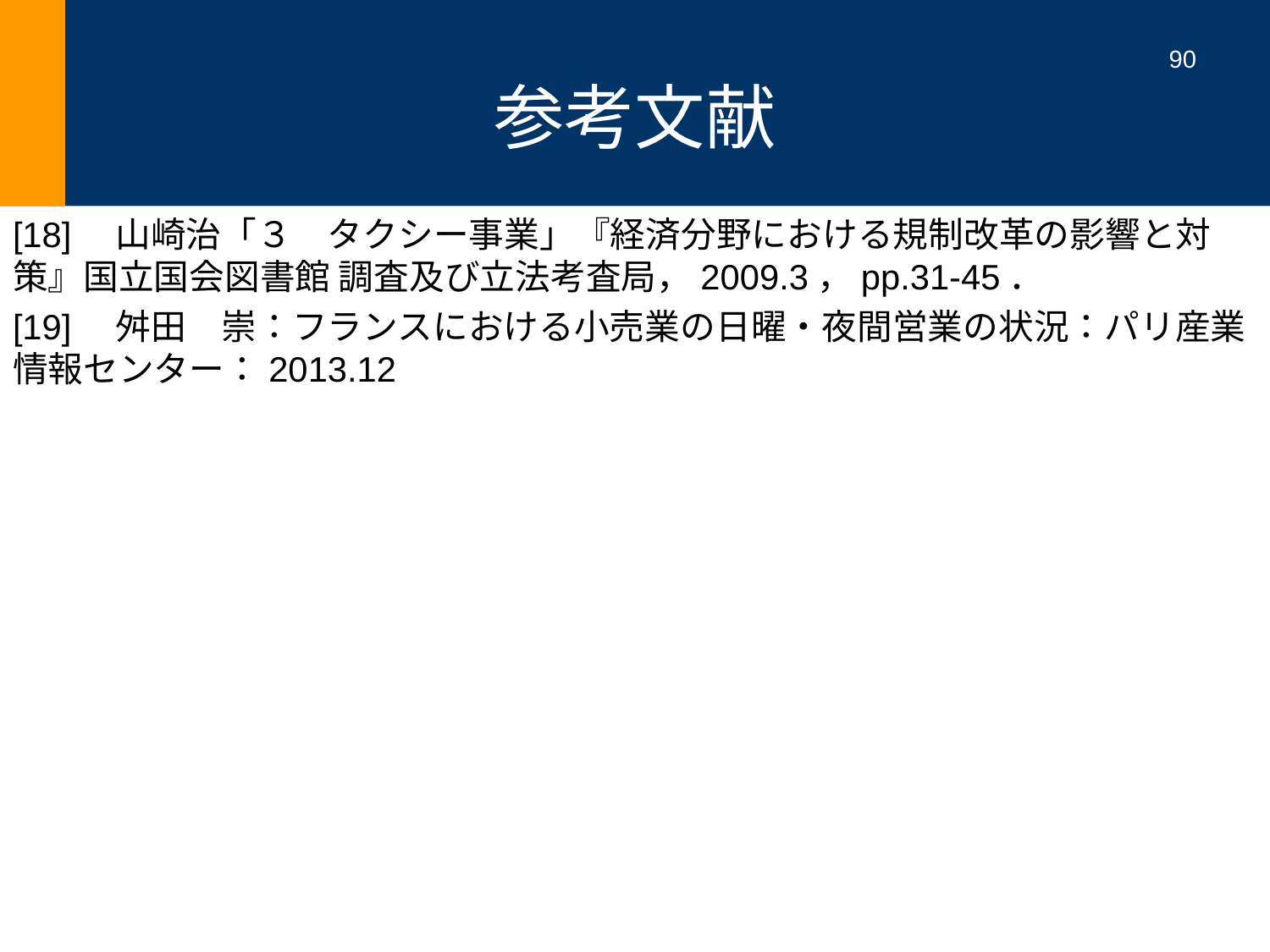

# 参考文献
90
[18]　山崎治「３　タクシー事業」『経済分野における規制改革の影響と対策』国立国会図書館 調査及び立法考査局，2009.3，pp.31-45．
[19]　舛田　崇：フランスにおける小売業の日曜・夜間営業の状況：パリ産業情報センター：2013.12